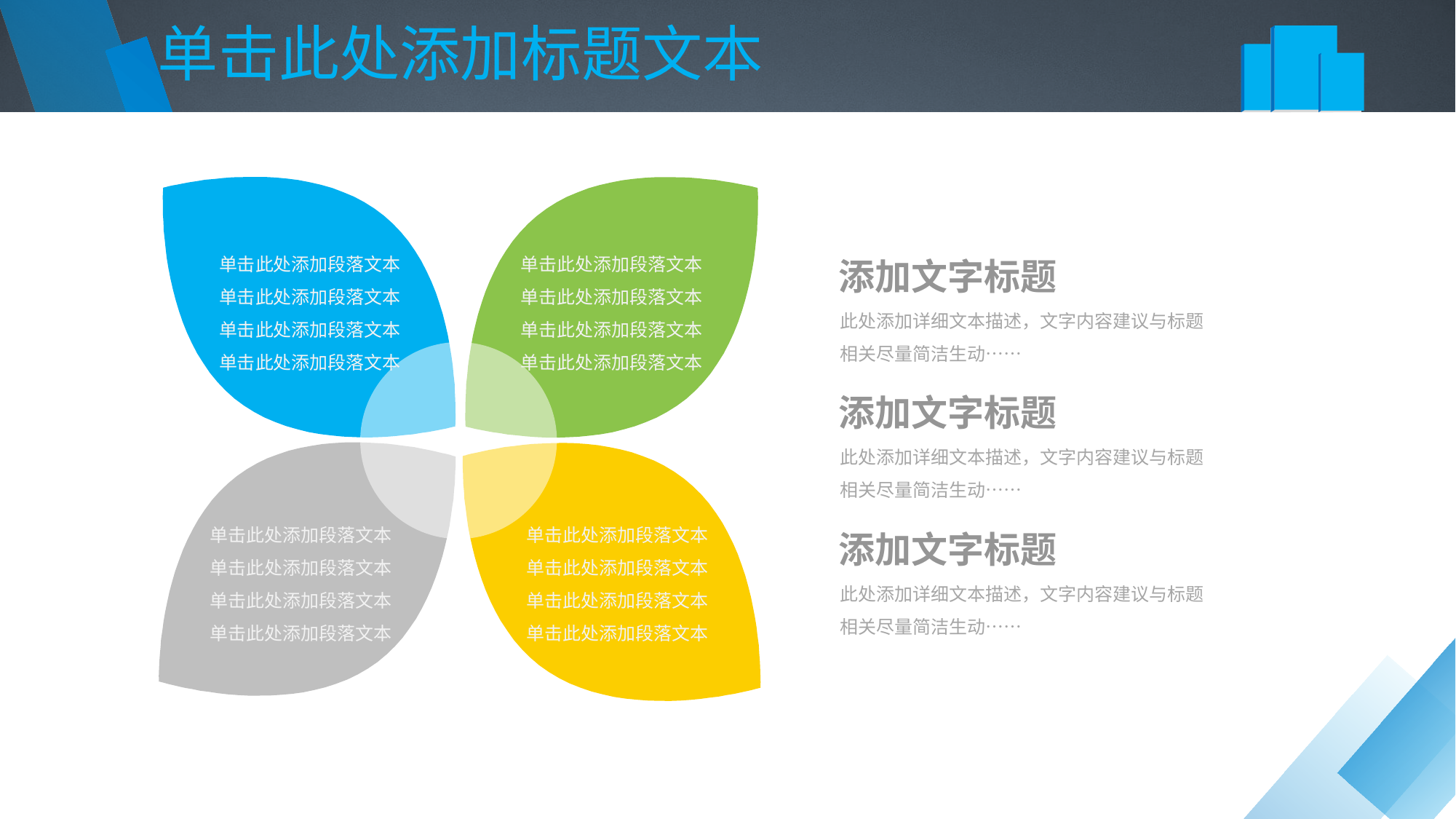

单击此处添加标题文本

单击此处添加段落文本单击此处添加段落文本单击此处添加段落文本单击此处添加段落文本
单击此处添加段落文本单击此处添加段落文本单击此处添加段落文本单击此处添加段落文本

单击此处添加段落文本单击此处添加段落文本单击此处添加段落文本单击此处添加段落文本
单击此处添加段落文本单击此处添加段落文本单击此处添加段落文本单击此处添加段落文本
添加文字标题
此处添加详细文本描述，文字内容建议与标题相关尽量简洁生动……
添加文字标题
此处添加详细文本描述，文字内容建议与标题相关尽量简洁生动……
添加文字标题
此处添加详细文本描述，文字内容建议与标题相关尽量简洁生动……